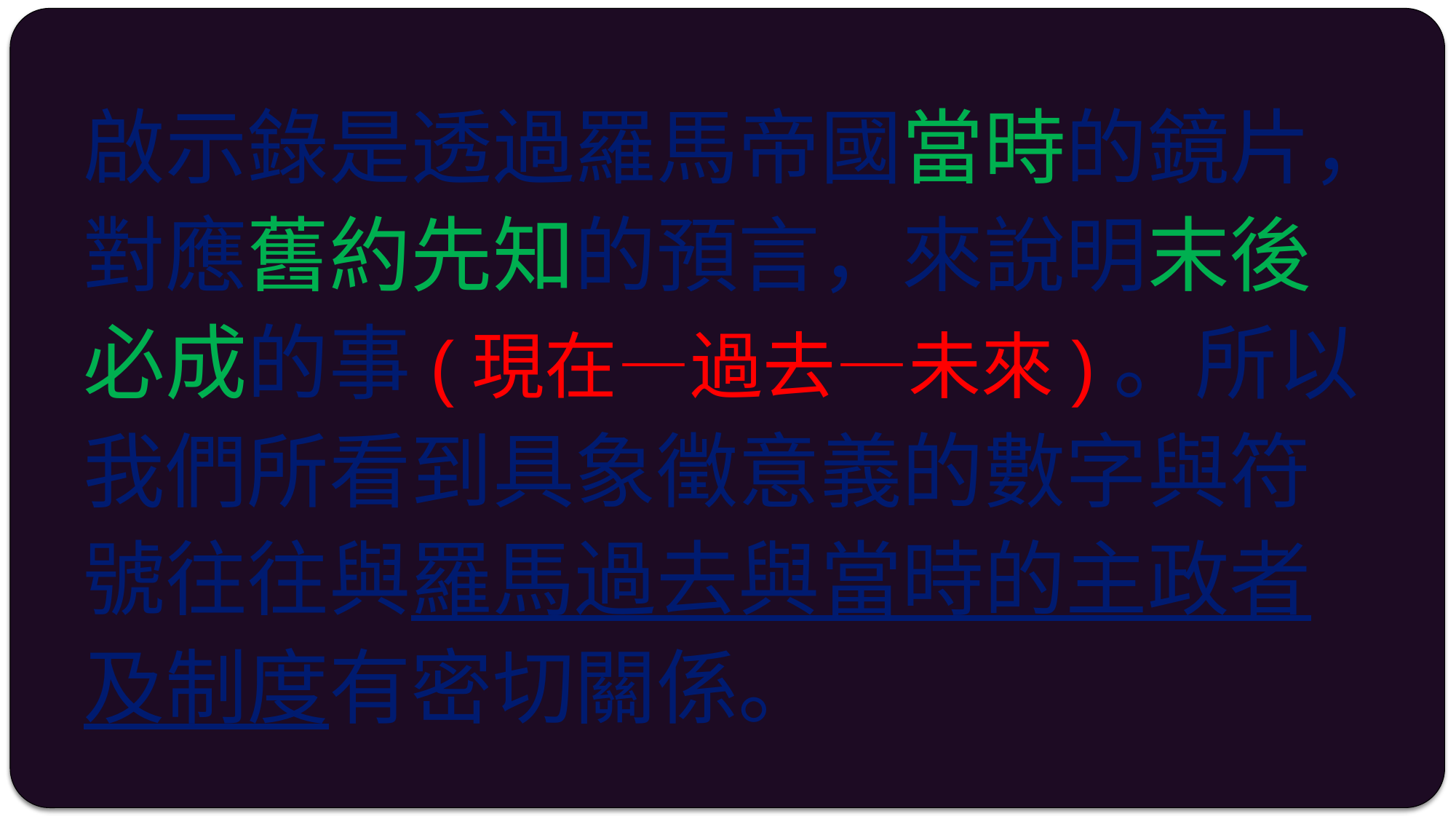

啟示錄是透過羅馬帝國當時的鏡片，對應舊約先知的預言，來說明末後必成的事(現在—過去—未來)。所以我們所看到具象徵意義的數字與符號往往與羅馬過去與當時的主政者及制度有密切關係。